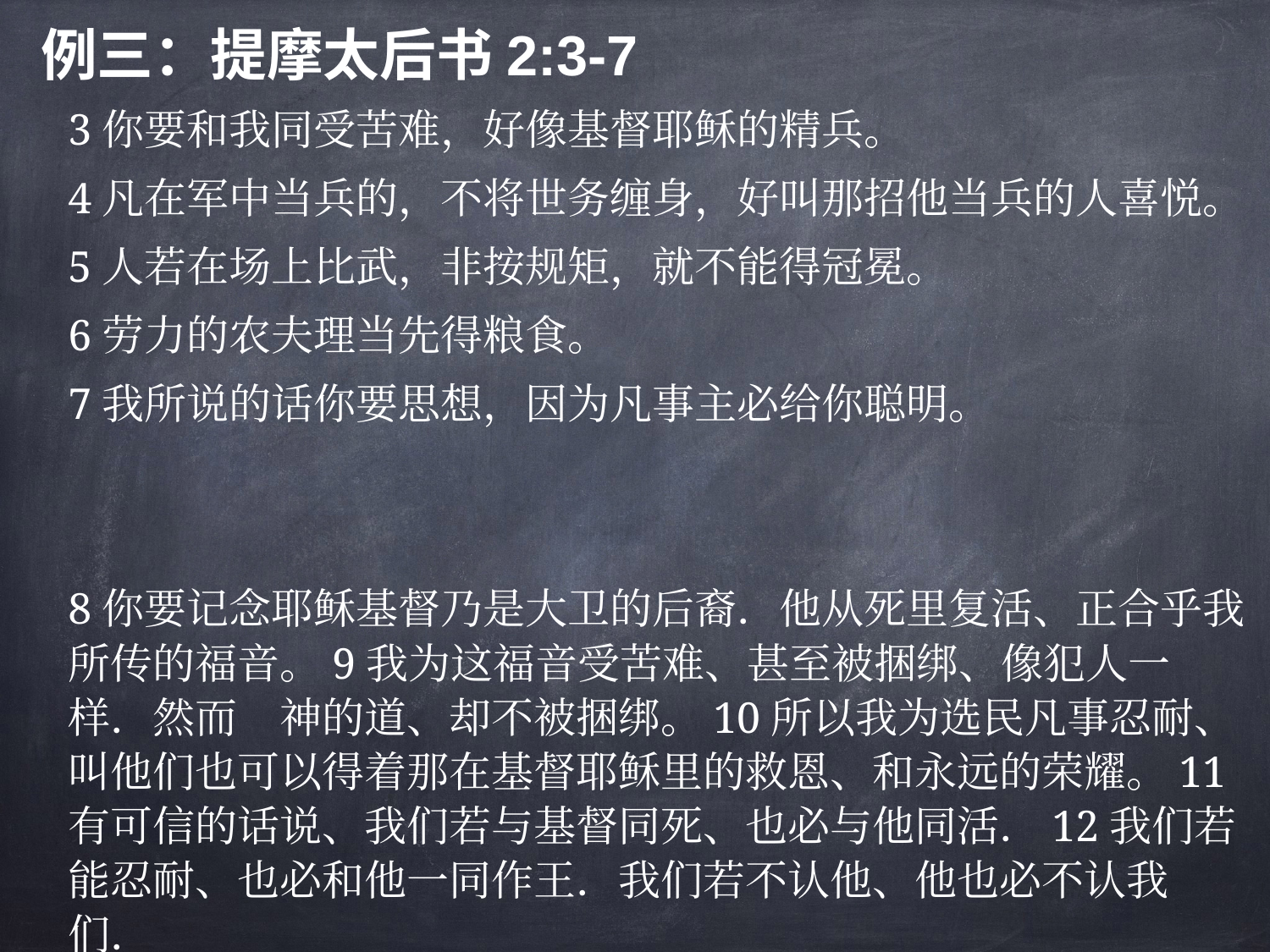

例三：提摩太后书2:3-7
3你要和我同受苦难，好像基督耶稣的精兵。
4凡在军中当兵的，不将世务缠身，好叫那招他当兵的人喜悦。
5人若在场上比武，非按规矩，就不能得冠冕。
6劳力的农夫理当先得粮食。
7我所说的话你要思想，因为凡事主必给你聪明。

8你要记念耶稣基督乃是大卫的后裔．他从死里复活、正合乎我所传的福音。9我为这福音受苦难、甚至被捆绑、像犯人一样．然而　神的道、却不被捆绑。10所以我为选民凡事忍耐、叫他们也可以得着那在基督耶稣里的救恩、和永远的荣耀。11有可信的话说、我们若与基督同死、也必与他同活．12我们若能忍耐、也必和他一同作王．我们若不认他、他也必不认我们．